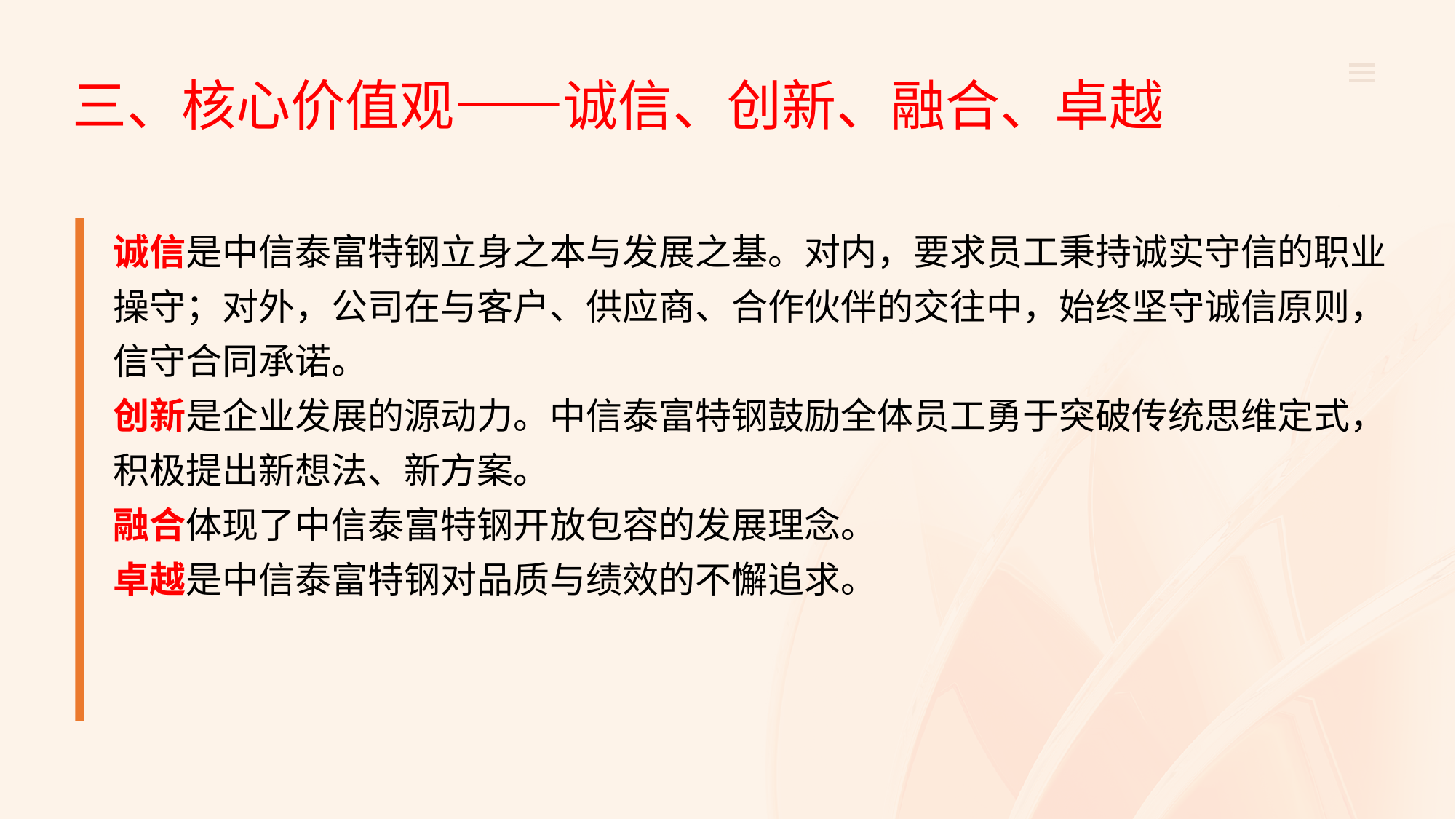

三、核心价值观——诚信、创新、融合、卓越

诚信是中信泰富特钢立身之本与发展之基。对内，要求员工秉持诚实守信的职业操守；对外，公司在与客户、供应商、合作伙伴的交往中，始终坚守诚信原则，信守合同承诺。
创新是企业发展的源动力。中信泰富特钢鼓励全体员工勇于突破传统思维定式，积极提出新想法、新方案。
融合体现了中信泰富特钢开放包容的发展理念。
卓越是中信泰富特钢对品质与绩效的不懈追求。